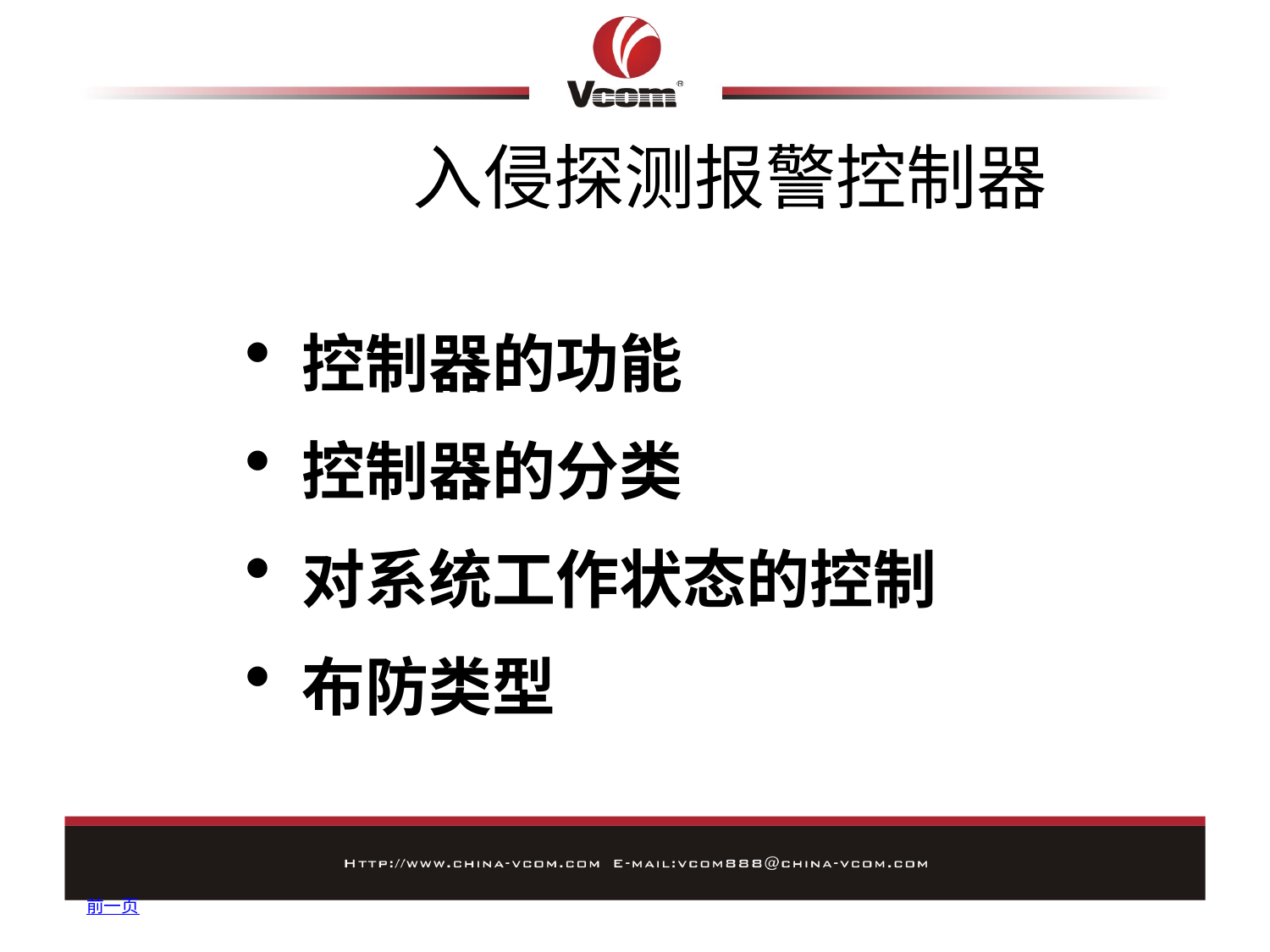

入侵探测报警控制器
 控制器的功能
 控制器的分类
 对系统工作状态的控制
 布防类型
前一页